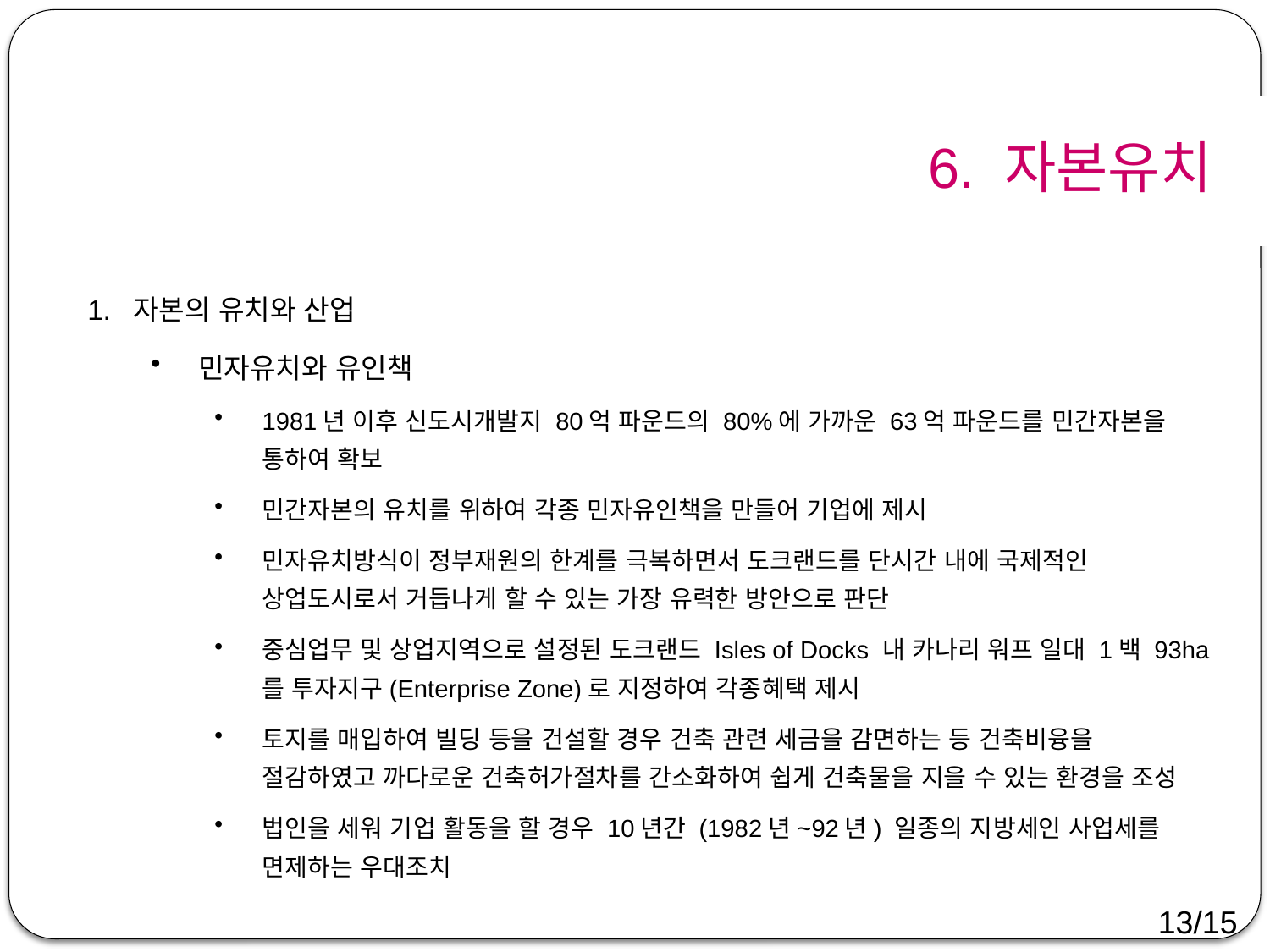

6. 자본유치
1.  자본의 유치와 산업
민자유치와 유인책
1981년 이후 신도시개발지 80억 파운드의 80%에 가까운 63억 파운드를 민간자본을 통하여 확보
민간자본의 유치를 위하여 각종 민자유인책을 만들어 기업에 제시
민자유치방식이 정부재원의 한계를 극복하면서 도크랜드를 단시간 내에 국제적인 상업도시로서 거듭나게 할 수 있는 가장 유력한 방안으로 판단
중심업무 및 상업지역으로 설정된 도크랜드 Isles of Docks 내 카나리 워프 일대 1백 93ha를 투자지구(Enterprise Zone)로 지정하여 각종혜택 제시
토지를 매입하여 빌딩 등을 건설할 경우 건축 관련 세금을 감면하는 등 건축비융을 절감하였고 까다로운 건축허가절차를 간소화하여 쉽게 건축물을 지을 수 있는 환경을 조성
법인을 세워 기업 활동을 할 경우 10년간 (1982년~92년) 일종의 지방세인 사업세를 면제하는 우대조치